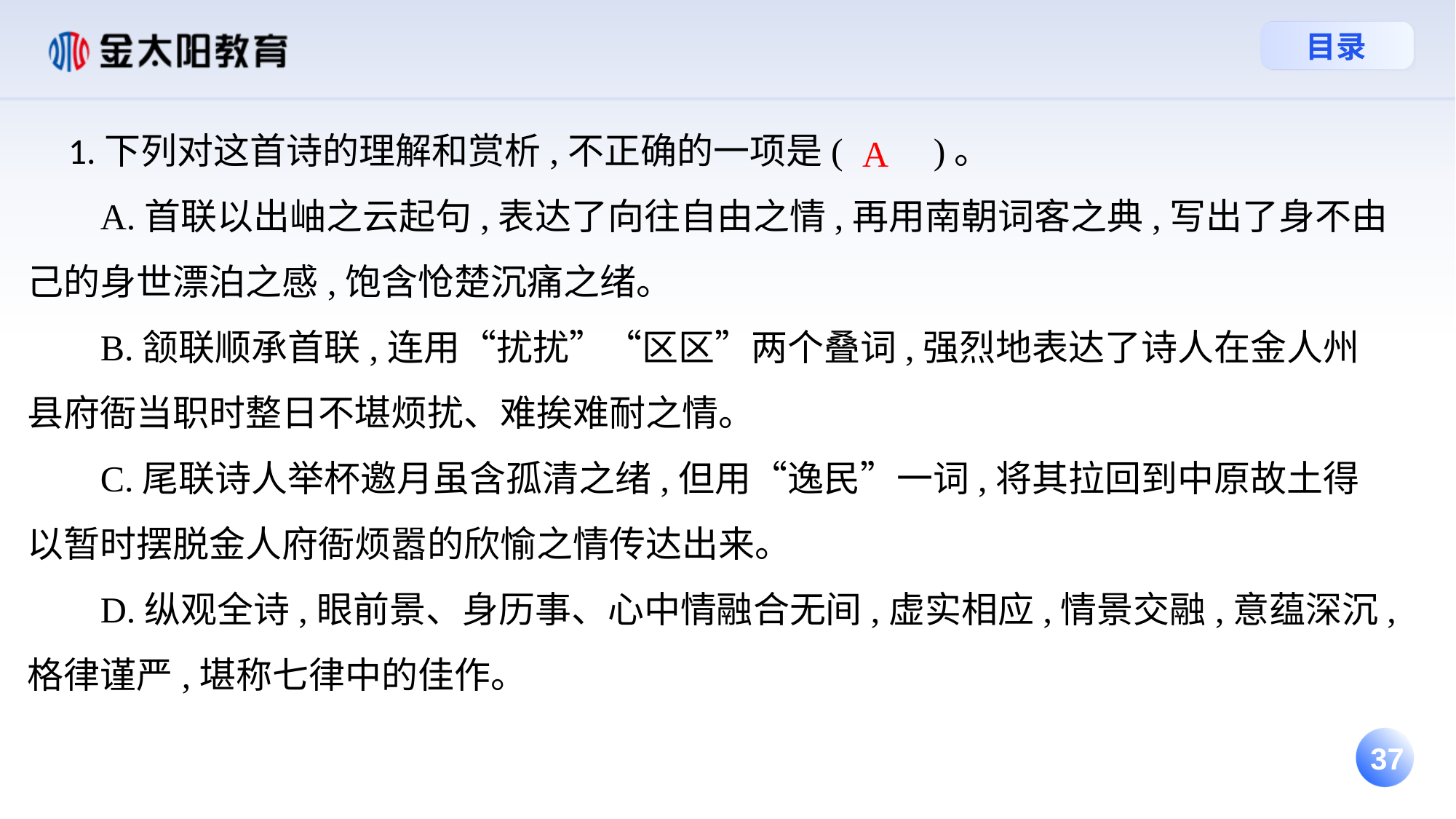

1.下列对这首诗的理解和赏析,不正确的一项是(　　)。
        A.首联以出岫之云起句,表达了向往自由之情,再用南朝词客之典,写出了身不由己的身世漂泊之感,饱含怆楚沉痛之绪。
        B.颔联顺承首联,连用“扰扰”“区区”两个叠词,强烈地表达了诗人在金人州县府衙当职时整日不堪烦扰、难挨难耐之情。
        C.尾联诗人举杯邀月虽含孤清之绪,但用“逸民”一词,将其拉回到中原故土得以暂时摆脱金人府衙烦嚣的欣愉之情传达出来。
        D.纵观全诗,眼前景、身历事、心中情融合无间,虚实相应,情景交融,意蕴深沉,格律谨严,堪称七律中的佳作。

A